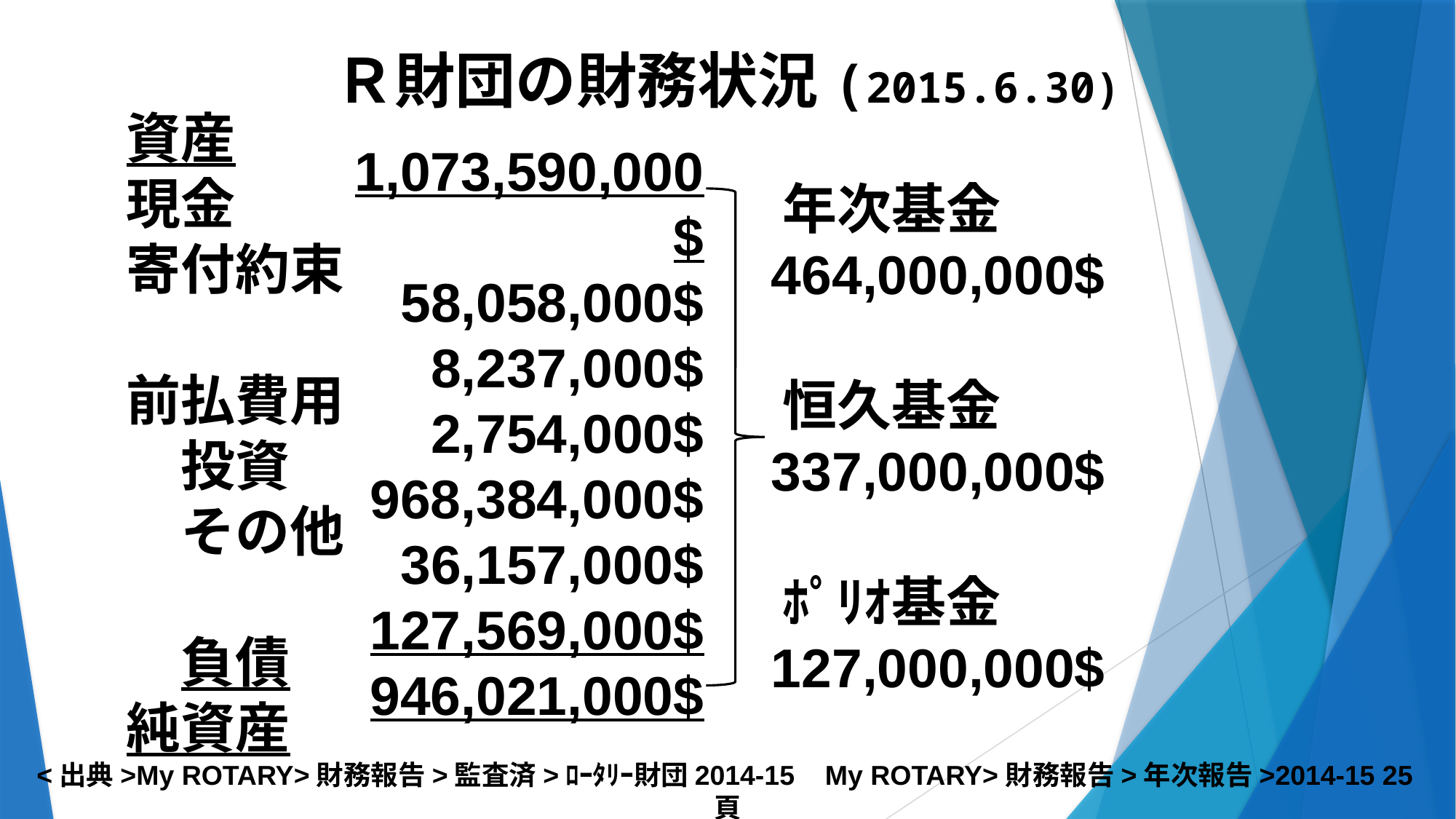

Ｒ財団の財務状況(2015.6.30)

1,073,590,000$
58,058,000$
8,237,000$
2,754,000$
968,384,000$
36,157,000$
127,569,000$
946,021,000$
資産
現金
寄付約束
前払費用
　投資
　その他
　負債
純資産

年次基金 464,000,000$

恒久基金 337,000,000$

ﾎﾟﾘｵ基金 127,000,000$
<出典>My ROTARY>財務報告>監査済>ﾛｰﾀﾘｰ財団2014-15    My ROTARY>財務報告>年次報告>2014-15 25頁